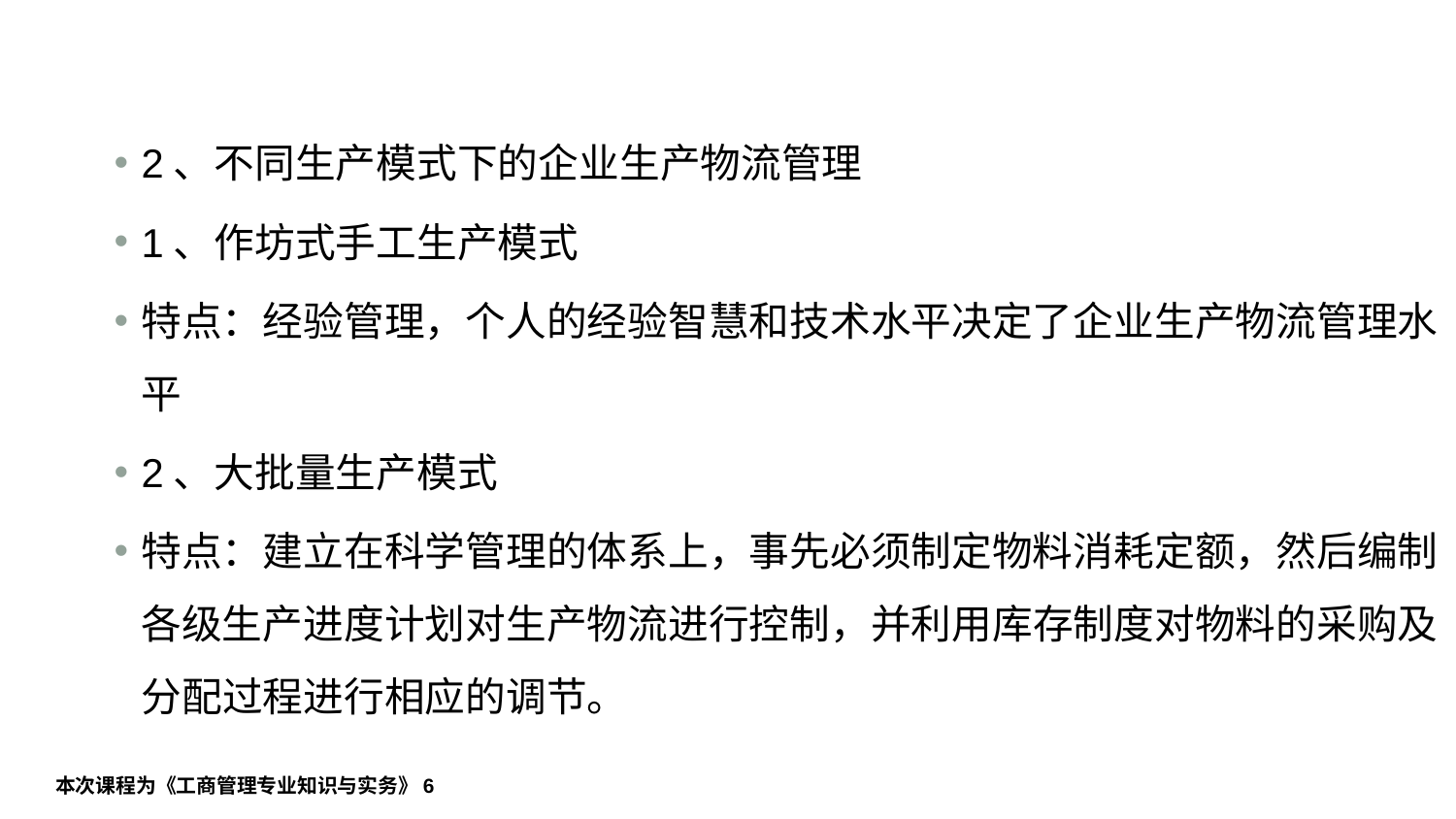

#
2、不同生产模式下的企业生产物流管理
1、作坊式手工生产模式
特点：经验管理，个人的经验智慧和技术水平决定了企业生产物流管理水平
2、大批量生产模式
特点：建立在科学管理的体系上，事先必须制定物料消耗定额，然后编制各级生产进度计划对生产物流进行控制，并利用库存制度对物料的采购及分配过程进行相应的调节。